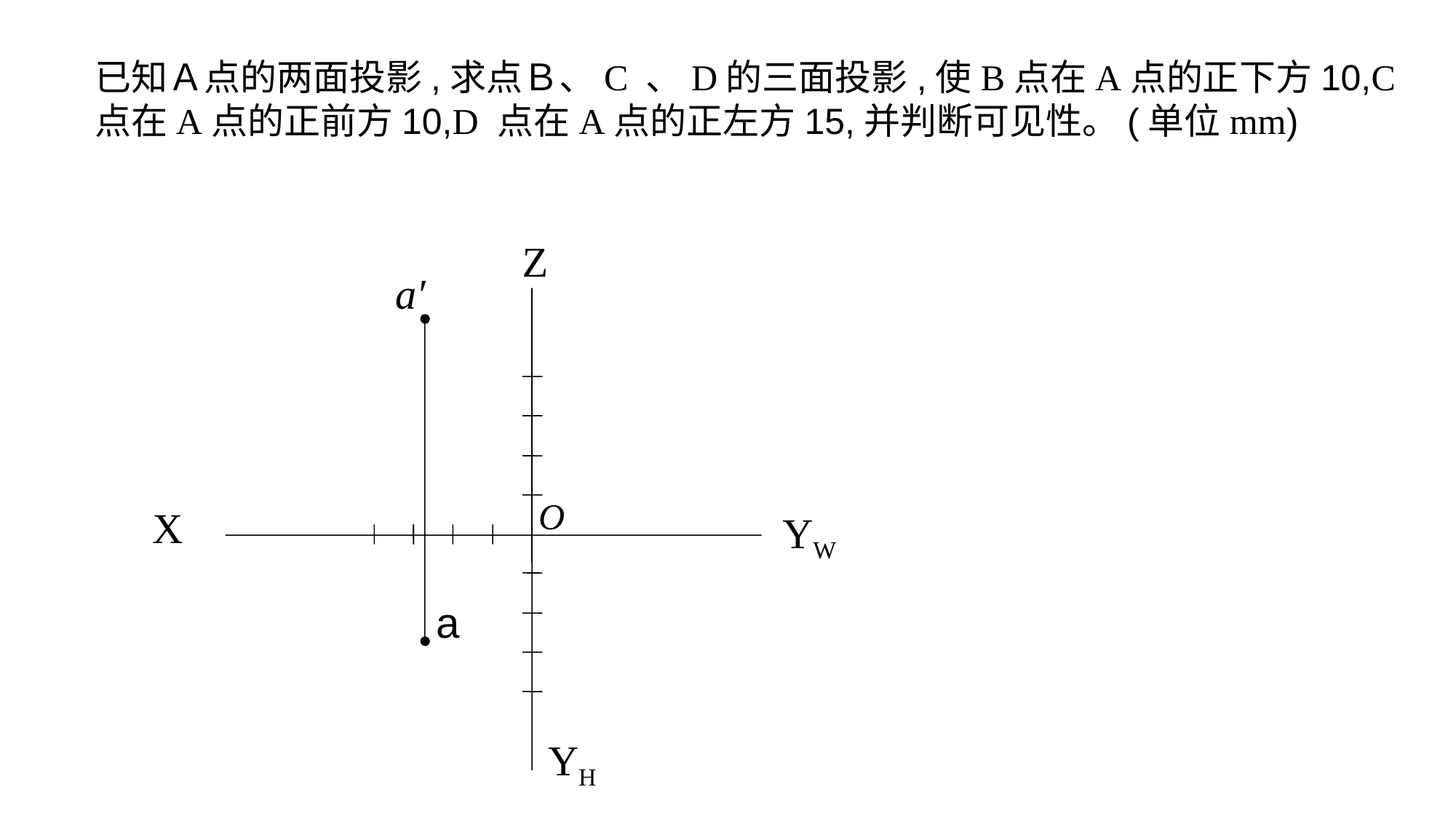

已知Ａ点的两面投影,求点Ｂ、C 、D的三面投影,使B点在A点的正下方10,C点在A点的正前方10,D 点在A点的正左方15,并判断可见性。(单位mm)
Z
a′

O
X
YW

a

YH